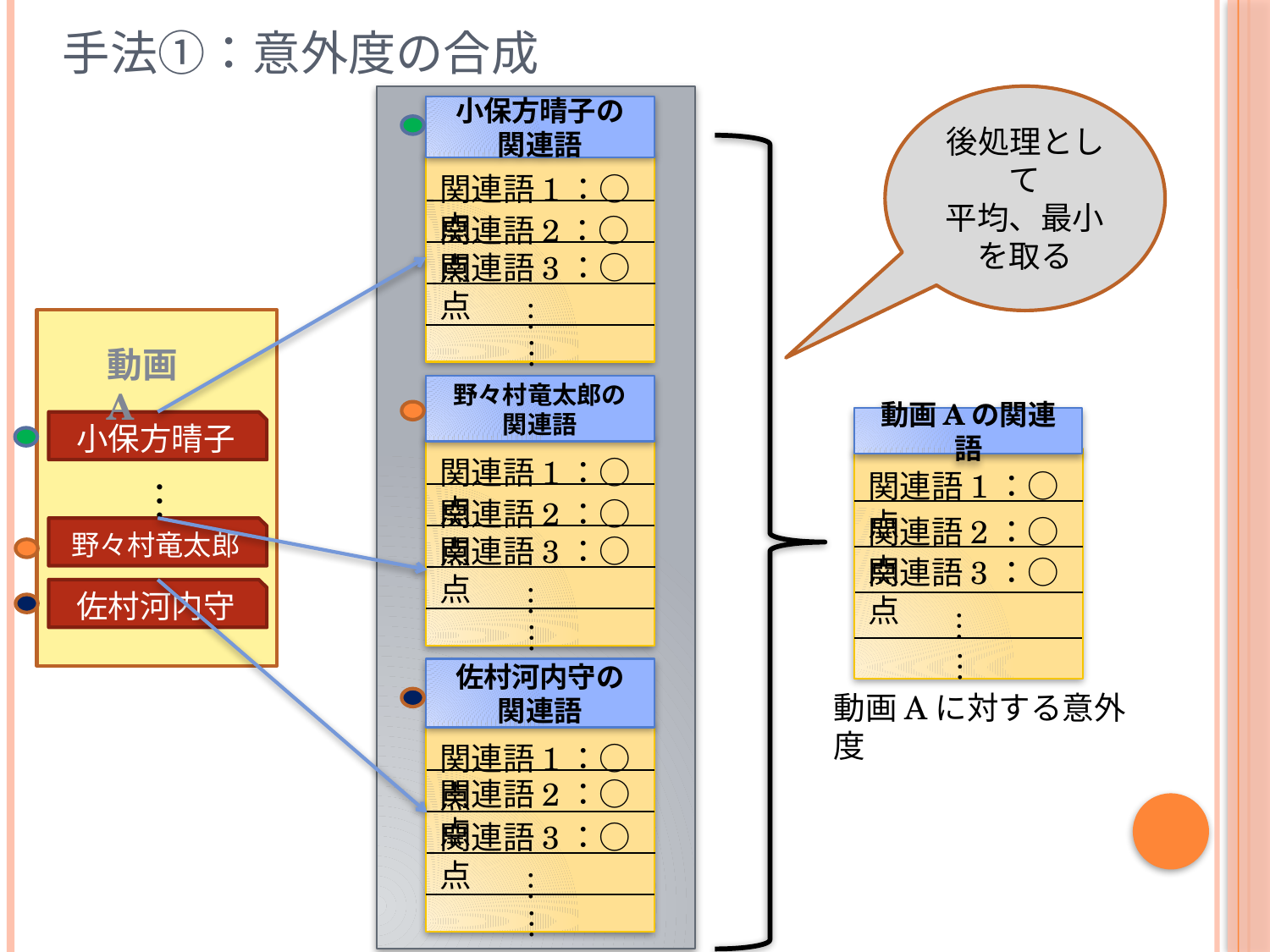

# 手法①：意外度の合成
後処理として
平均、最小
を取る

小保方晴子の
関連語

関連語1：○点
関連語2	：○点
関連語3：○点
…
…

動画A
小保方晴子
…
野々村竜太郎
佐村河内守
野々村竜太郎の
関連語

関連語1：○点
関連語2：○点
関連語3：○点
…
…

動画Aの関連語

関連語1：○点
関連語2：○点
関連語3：○点
…
…

佐村河内守の
関連語

関連語1：○点
関連語2：○点
関連語3：○点
…
…
動画Aに対する意外度